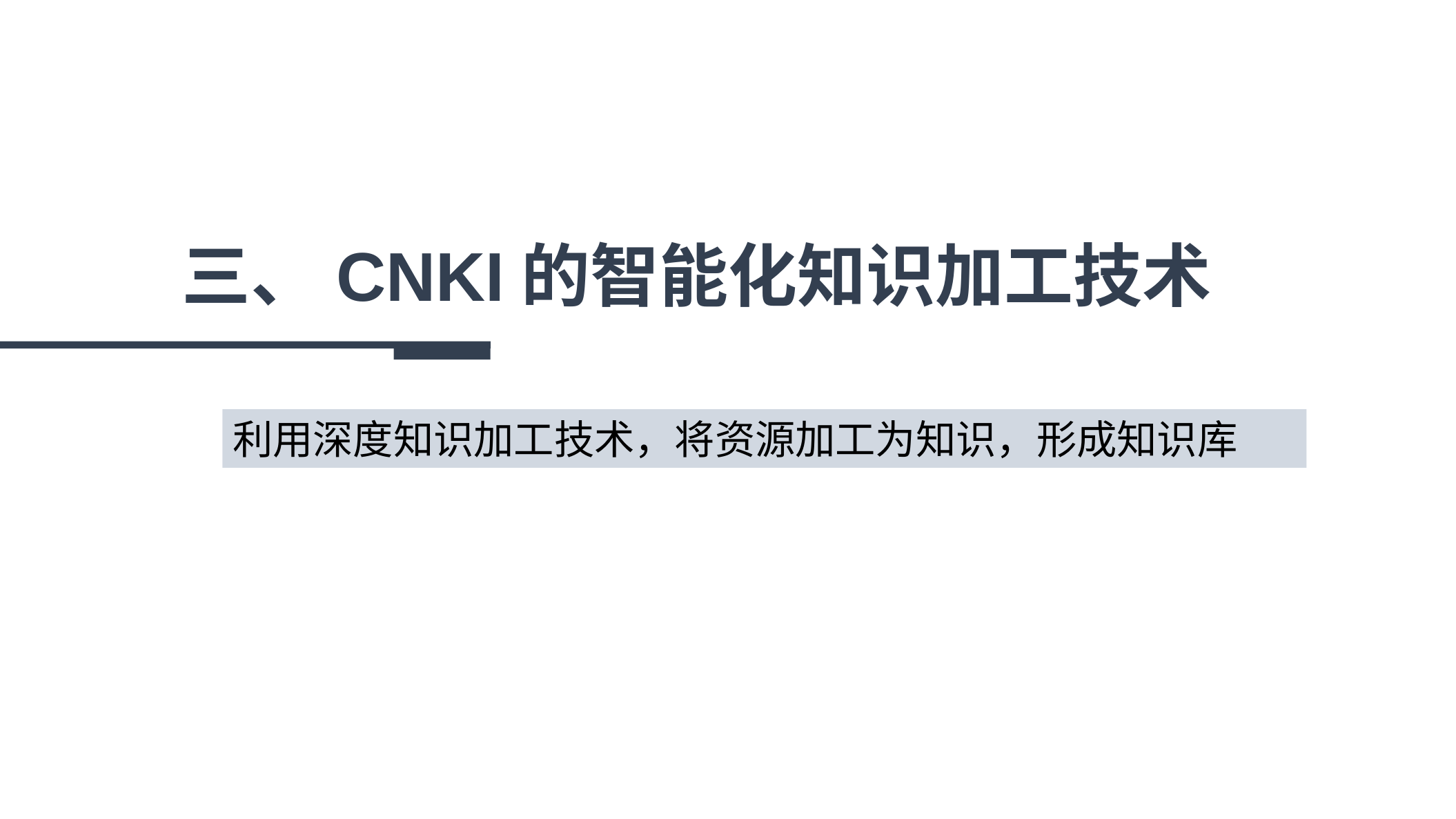

三、CNKI的智能化知识加工技术

利用深度知识加工技术，将资源加工为知识，形成知识库